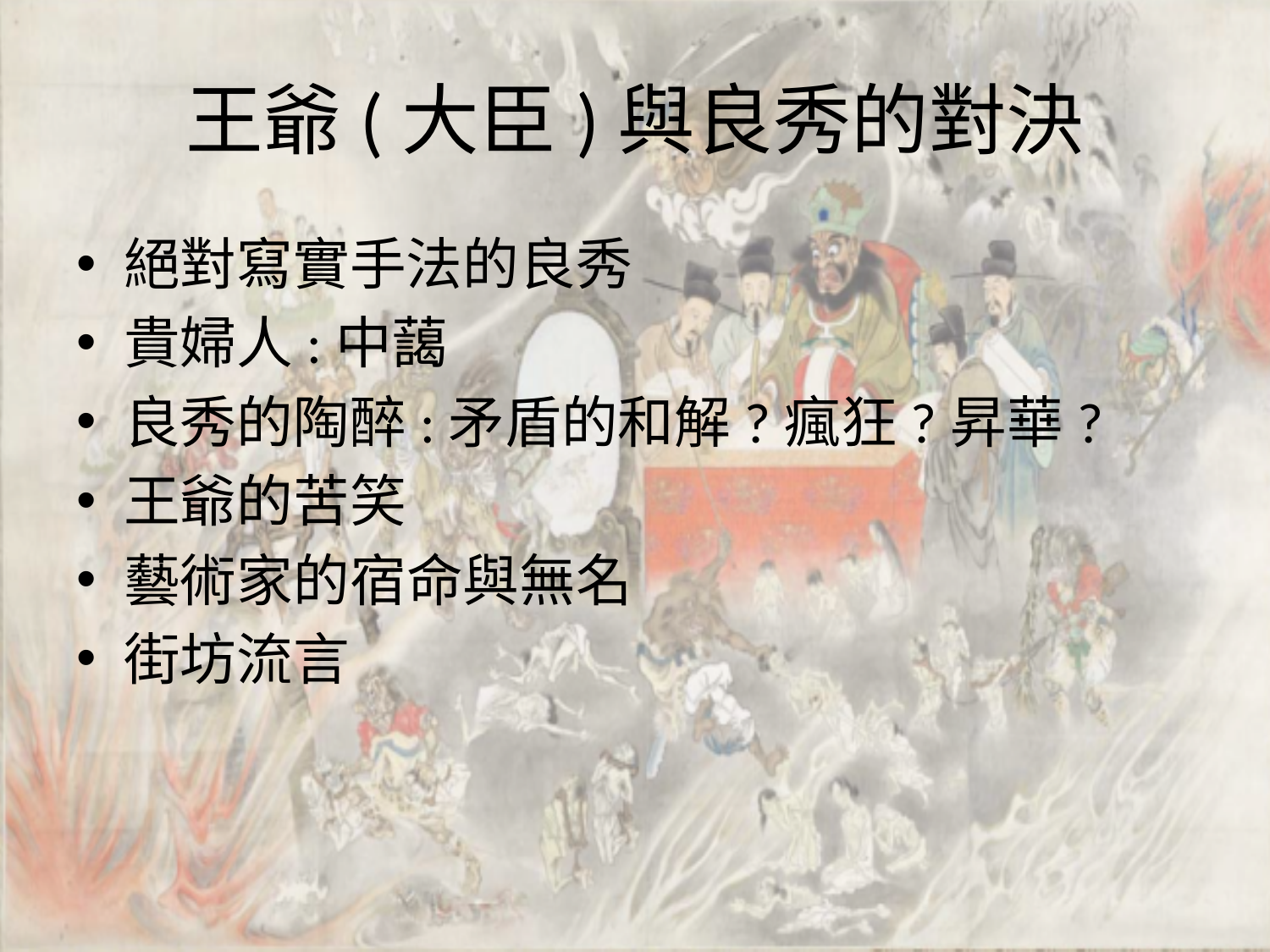

# 王爺(大臣)與良秀的對決
絕對寫實手法的良秀
貴婦人:中藹
良秀的陶醉:矛盾的和解?瘋狂?昇華?
王爺的苦笑
藝術家的宿命與無名
街坊流言